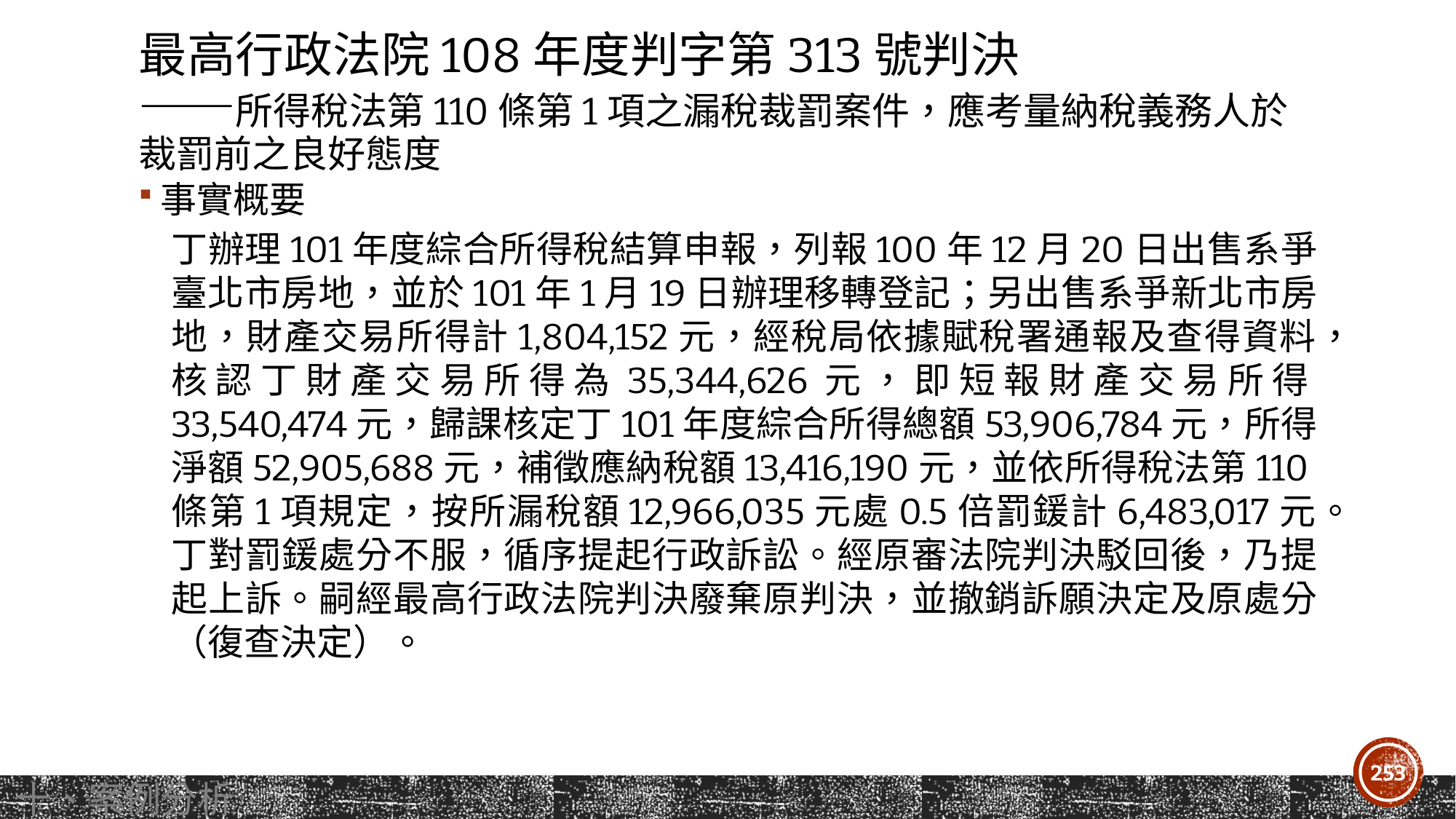

# 最高行政法院108年度判字第313號判決 ——所得稅法第110條第1項之漏稅裁罰案件，應考量納稅義務人於裁罰前之良好態度
事實概要
丁辦理101年度綜合所得稅結算申報，列報100年12月20日出售系爭臺北市房地，並於101年1月19日辦理移轉登記；另出售系爭新北市房地，財產交易所得計1,804,152元，經稅局依據賦稅署通報及查得資料，核認丁財產交易所得為35,344,626元，即短報財產交易所得33,540,474元，歸課核定丁101年度綜合所得總額53,906,784元，所得淨額52,905,688元，補徵應納稅額13,416,190元，並依所得稅法第110條第1項規定，按所漏稅額12,966,035元處0.5倍罰鍰計6,483,017元。丁對罰鍰處分不服，循序提起行政訴訟。經原審法院判決駁回後，乃提起上訴。嗣經最高行政法院判決廢棄原判決，並撤銷訴願決定及原處分（復查決定）。

253